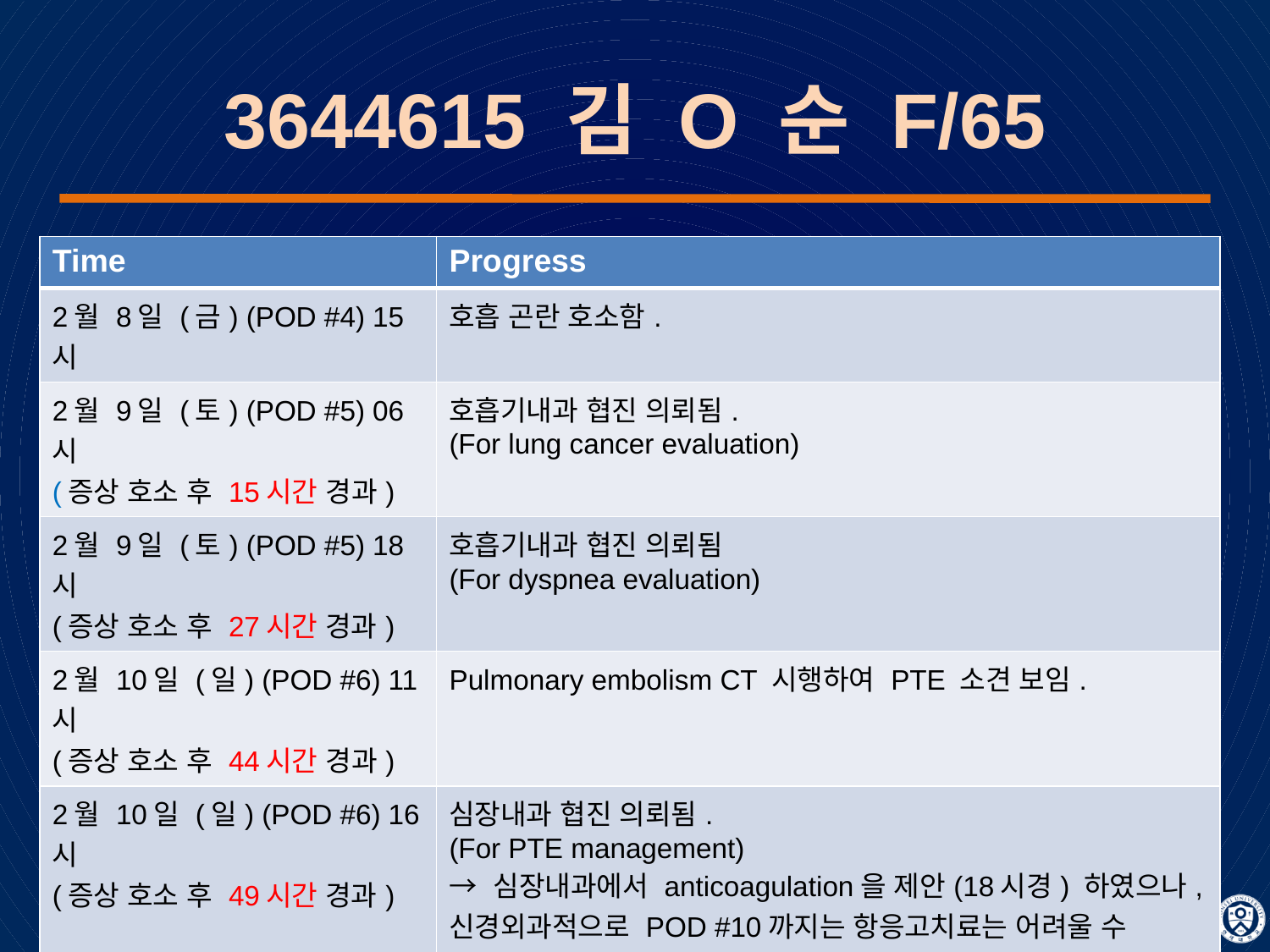

# 3644615 김 O 순 F/65
| Time | Progress |
| --- | --- |
| 2월 8일 (금) (POD #4) 15시 | 호흡 곤란 호소함. |
| 2월 9일 (토) (POD #5) 06시 (증상 호소 후 15시간 경과) | 호흡기내과 협진 의뢰됨. (For lung cancer evaluation) |
| 2월 9일 (토) (POD #5) 18시 (증상 호소 후 27시간 경과) | 호흡기내과 협진 의뢰됨 (For dyspnea evaluation) |
| 2월 10일 (일) (POD #6) 11시 (증상 호소 후 44시간 경과) | Pulmonary embolism CT 시행하여 PTE 소견 보임. |
| 2월 10일 (일) (POD #6) 16시 (증상 호소 후 49시간 경과) (증상 호소 후 51시간 경과되어 치료 방침 결정됨) | 심장내과 협진 의뢰됨. (For PTE management) → 심장내과에서 anticoagulation을 제안(18시경) 하였으나, 신경외과적으로 POD #10까지는 항응고치료는 어려울 수 있다고 하여, 항응고치료 여부는 익일 다시 결정하기로 하였음. |
| 2월 11일 (월) (POD #7) (증상 호소 후 78시간 경과되어 치료 시작함) | 종양내과 전과 후 Dalteparin 투여 시작 (21시) |